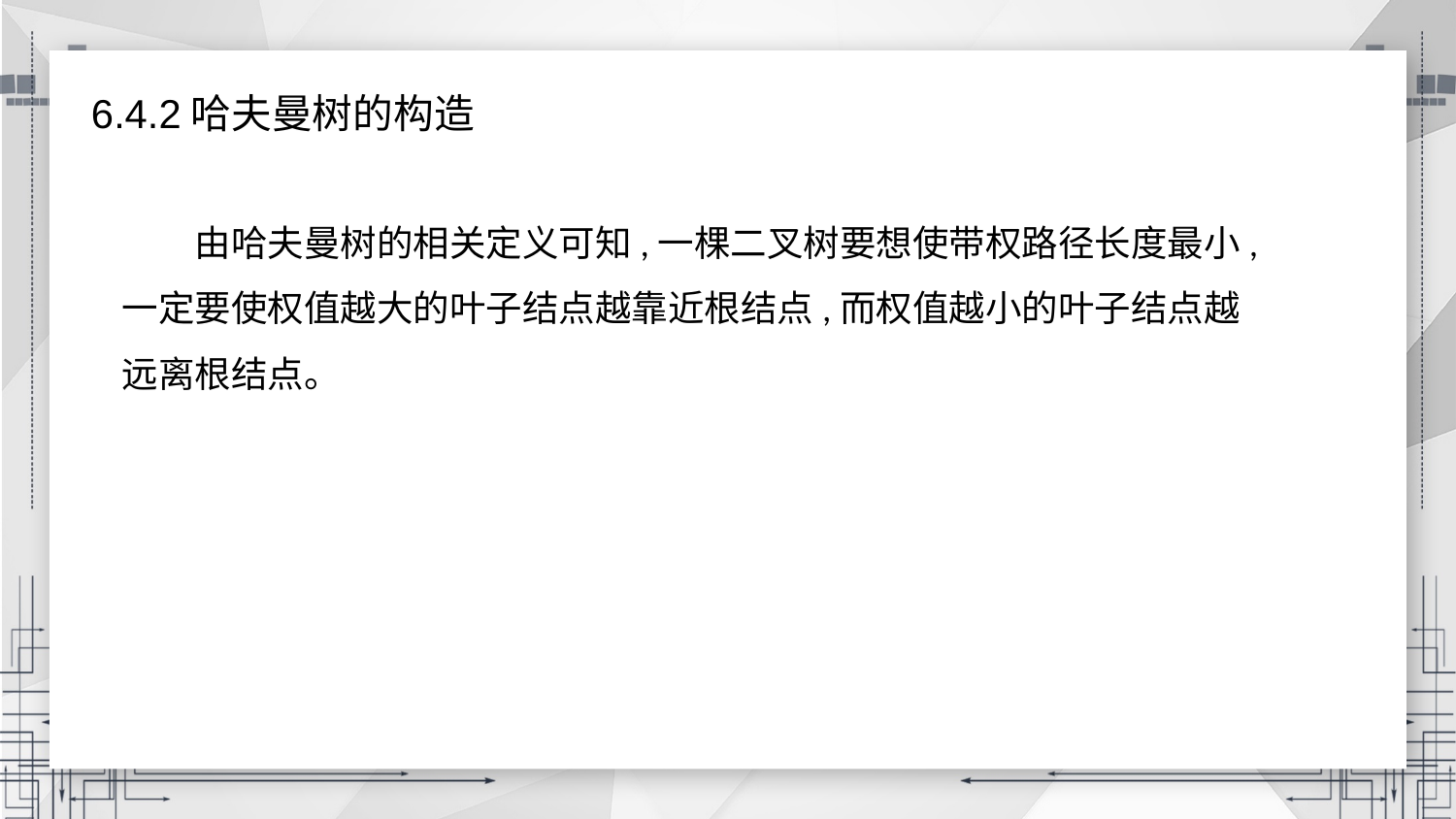

6.4.2哈夫曼树的构造
由哈夫曼树的相关定义可知,一棵二叉树要想使带权路径长度最小,一定要使权值越大的叶子结点越靠近根结点,而权值越小的叶子结点越远离根结点。